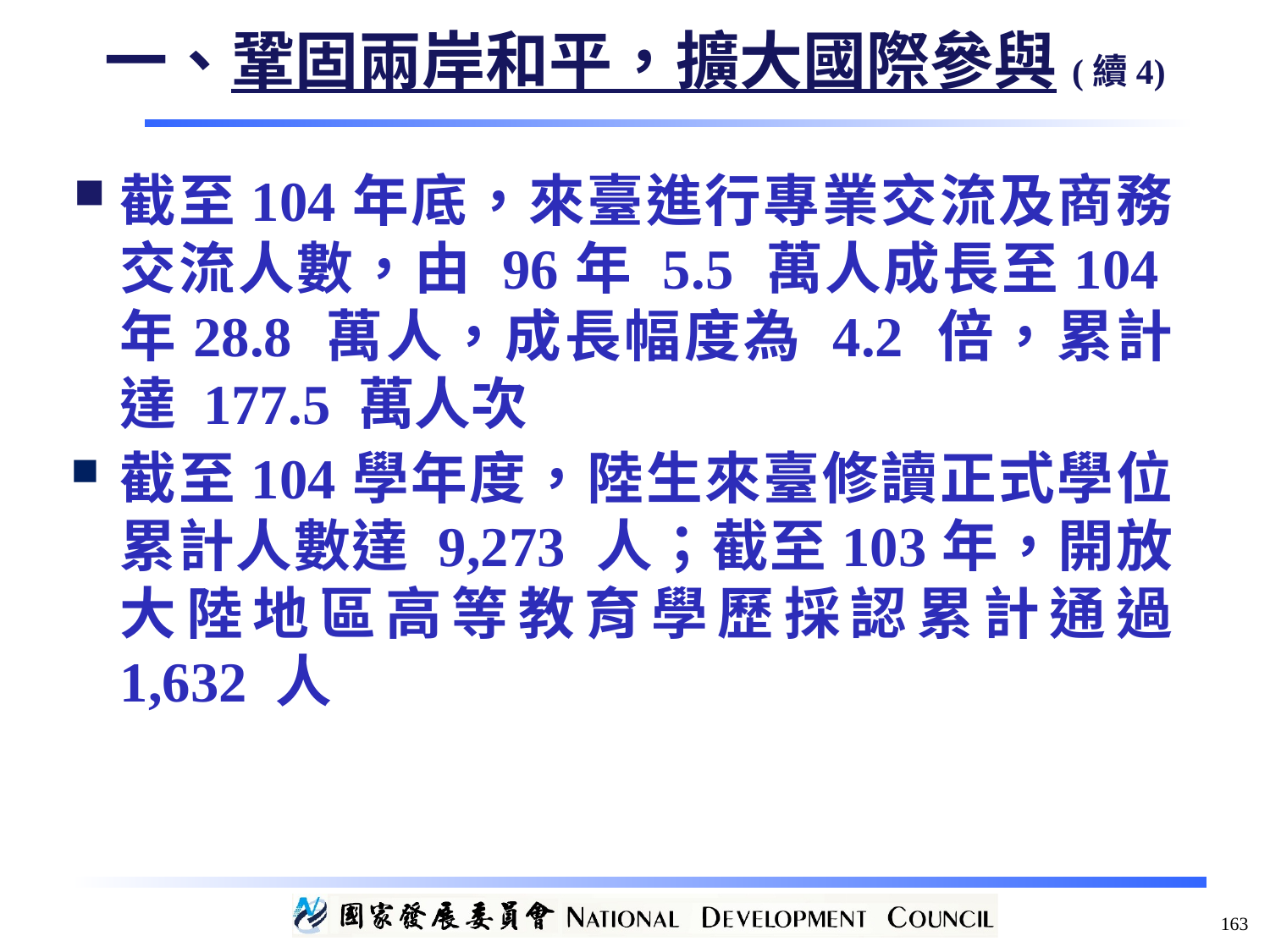

一、鞏固兩岸和平，擴大國際參與(續4)
截至104年底，來臺進行專業交流及商務交流人數，由 96年 5.5 萬人成長至104年28.8 萬人，成長幅度為 4.2 倍，累計達 177.5 萬人次
截至104學年度，陸生來臺修讀正式學位累計人數達 9,273 人；截至103年，開放大陸地區高等教育學歷採認累計通過 1,632 人
163